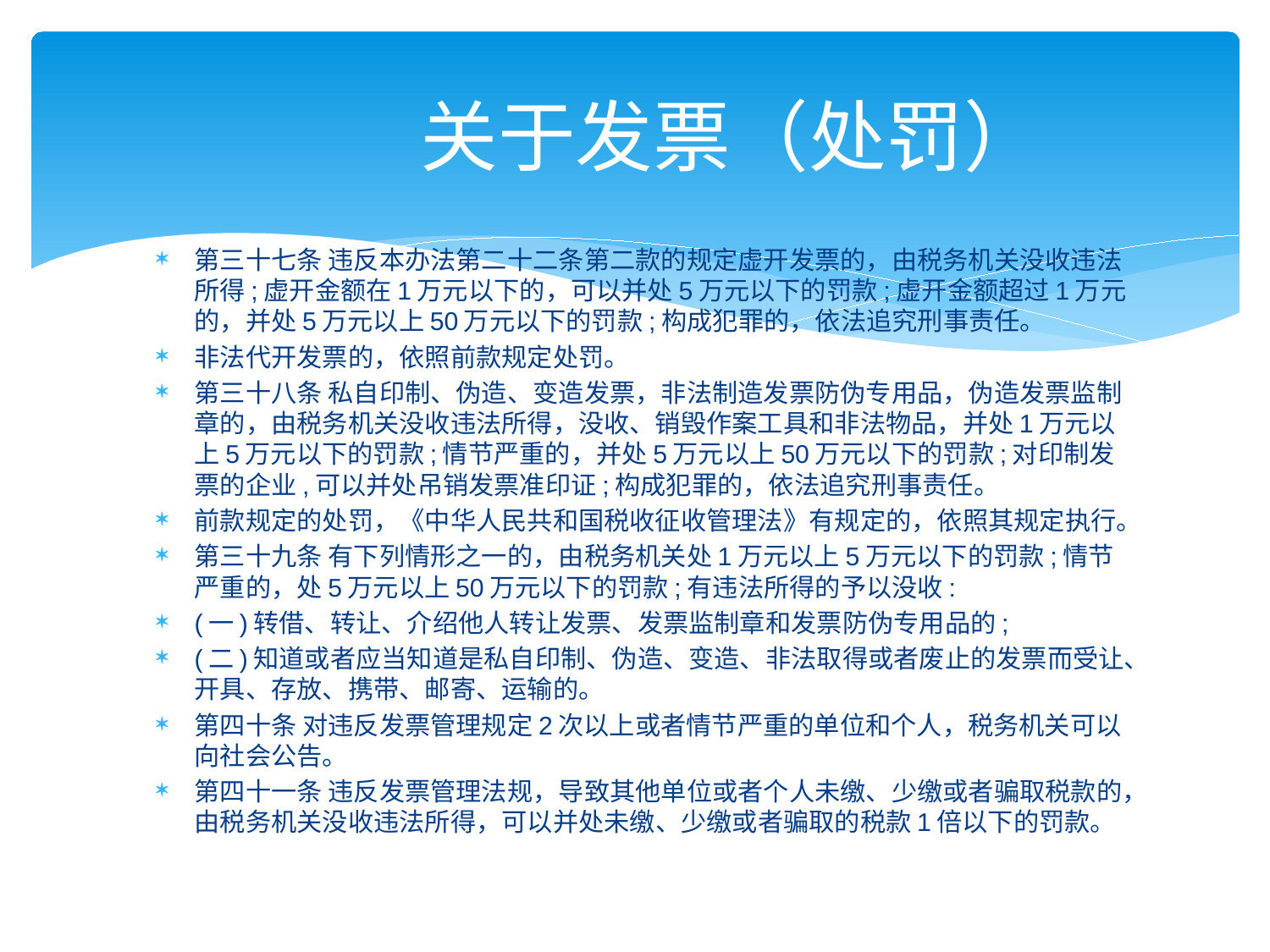

# 关于发票（处罚）
第三十七条 违反本办法第二十二条第二款的规定虚开发票的，由税务机关没收违法所得;虚开金额在1万元以下的，可以并处5万元以下的罚款;虚开金额超过1万元的，并处5万元以上50万元以下的罚款;构成犯罪的，依法追究刑事责任。
非法代开发票的，依照前款规定处罚。
第三十八条 私自印制、伪造、变造发票，非法制造发票防伪专用品，伪造发票监制章的，由税务机关没收违法所得，没收、销毁作案工具和非法物品，并处1万元以上5万元以下的罚款;情节严重的，并处5万元以上50万元以下的罚款;对印制发票的企业,可以并处吊销发票准印证;构成犯罪的，依法追究刑事责任。
前款规定的处罚，《中华人民共和国税收征收管理法》有规定的，依照其规定执行。
第三十九条 有下列情形之一的，由税务机关处1万元以上5万元以下的罚款;情节严重的，处5万元以上50万元以下的罚款;有违法所得的予以没收:
(一)转借、转让、介绍他人转让发票、发票监制章和发票防伪专用品的;
(二)知道或者应当知道是私自印制、伪造、变造、非法取得或者废止的发票而受让、开具、存放、携带、邮寄、运输的。
第四十条 对违反发票管理规定2次以上或者情节严重的单位和个人，税务机关可以向社会公告。
第四十一条 违反发票管理法规，导致其他单位或者个人未缴、少缴或者骗取税款的，由税务机关没收违法所得，可以并处未缴、少缴或者骗取的税款1倍以下的罚款。